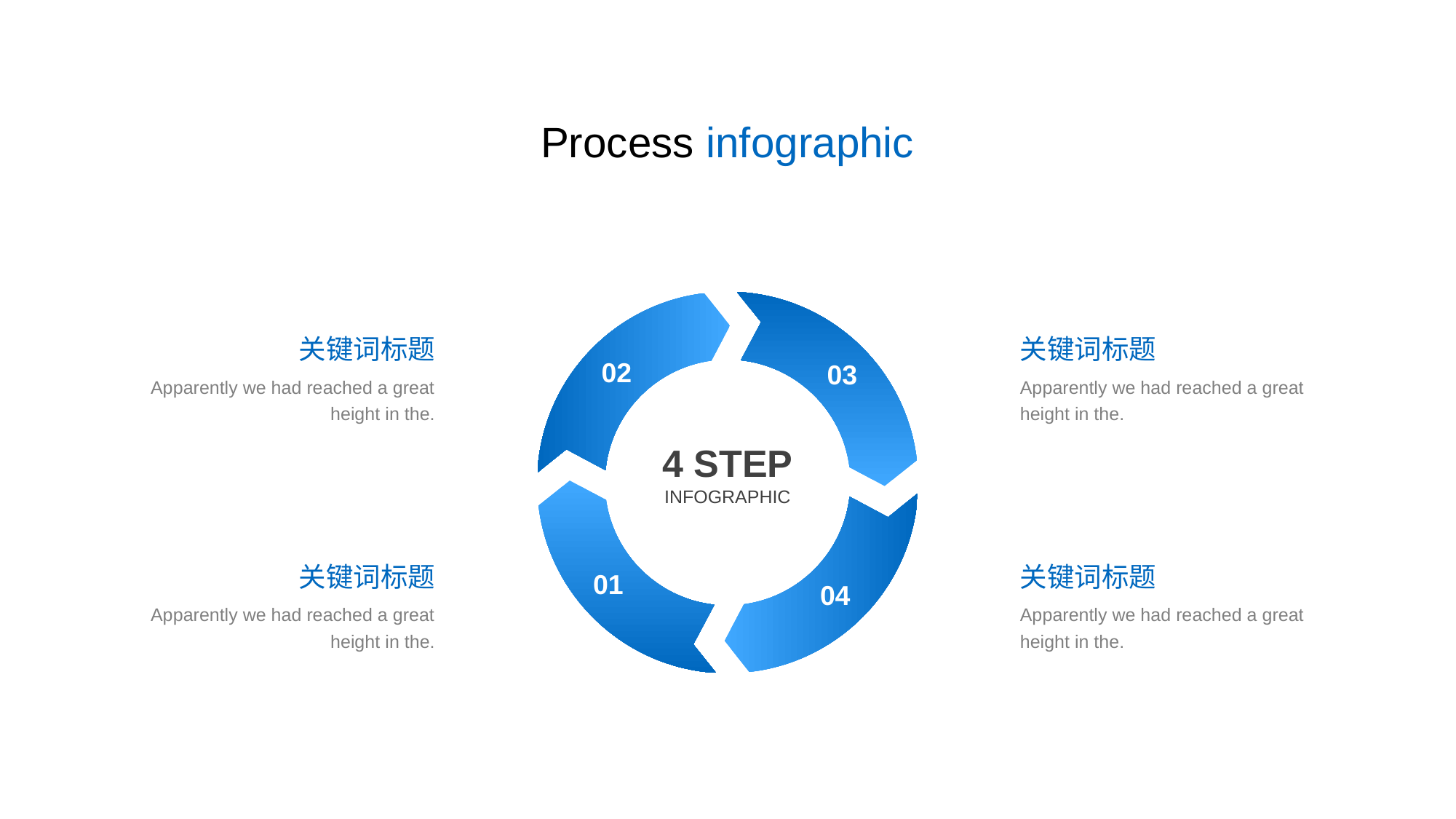

Process infographic

关键词标题
Apparently we had reached a great height in the.
关键词标题
Apparently we had reached a great height in the.
关键词标题
Apparently we had reached a great height in the.
关键词标题
Apparently we had reached a great height in the.
02
03
4 STEP
INFOGRAPHIC

01
04